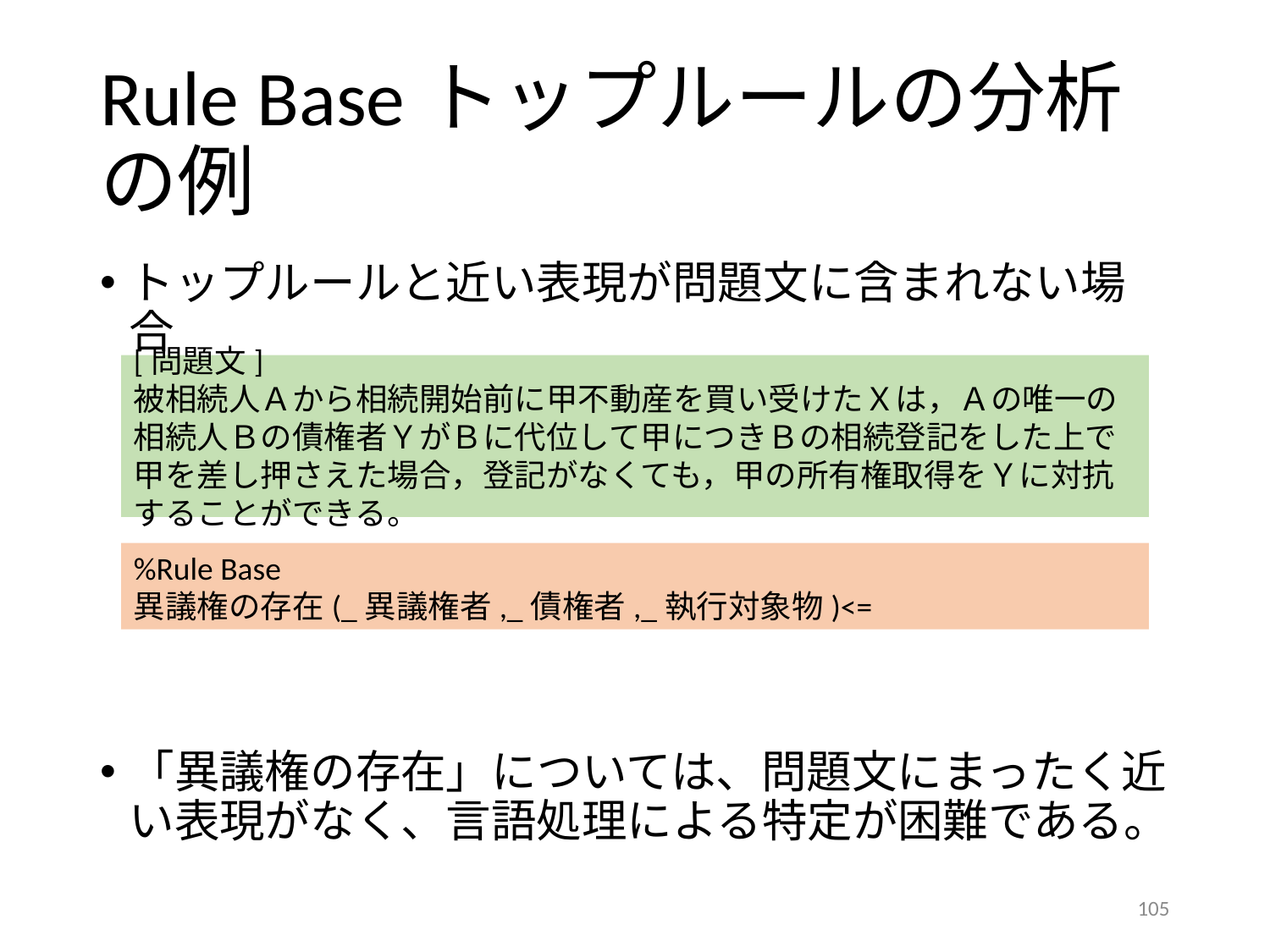

# Rule Baseトップルールの分析の例
トップルールと近い表現が問題文に含まれない場合

「異議権の存在」については、問題文にまったく近い表現がなく、言語処理による特定が困難である。
[問題文]
被相続人Ａから相続開始前に甲不動産を買い受けたＸは，Ａの唯一の相続人Ｂの債権者ＹがＢに代位して甲につきＢの相続登記をした上で甲を差し押さえた場合，登記がなくても，甲の所有権取得をＹに対抗することができる。
%Rule Base
異議権の存在(_異議権者,_債権者,_執行対象物)<=
105